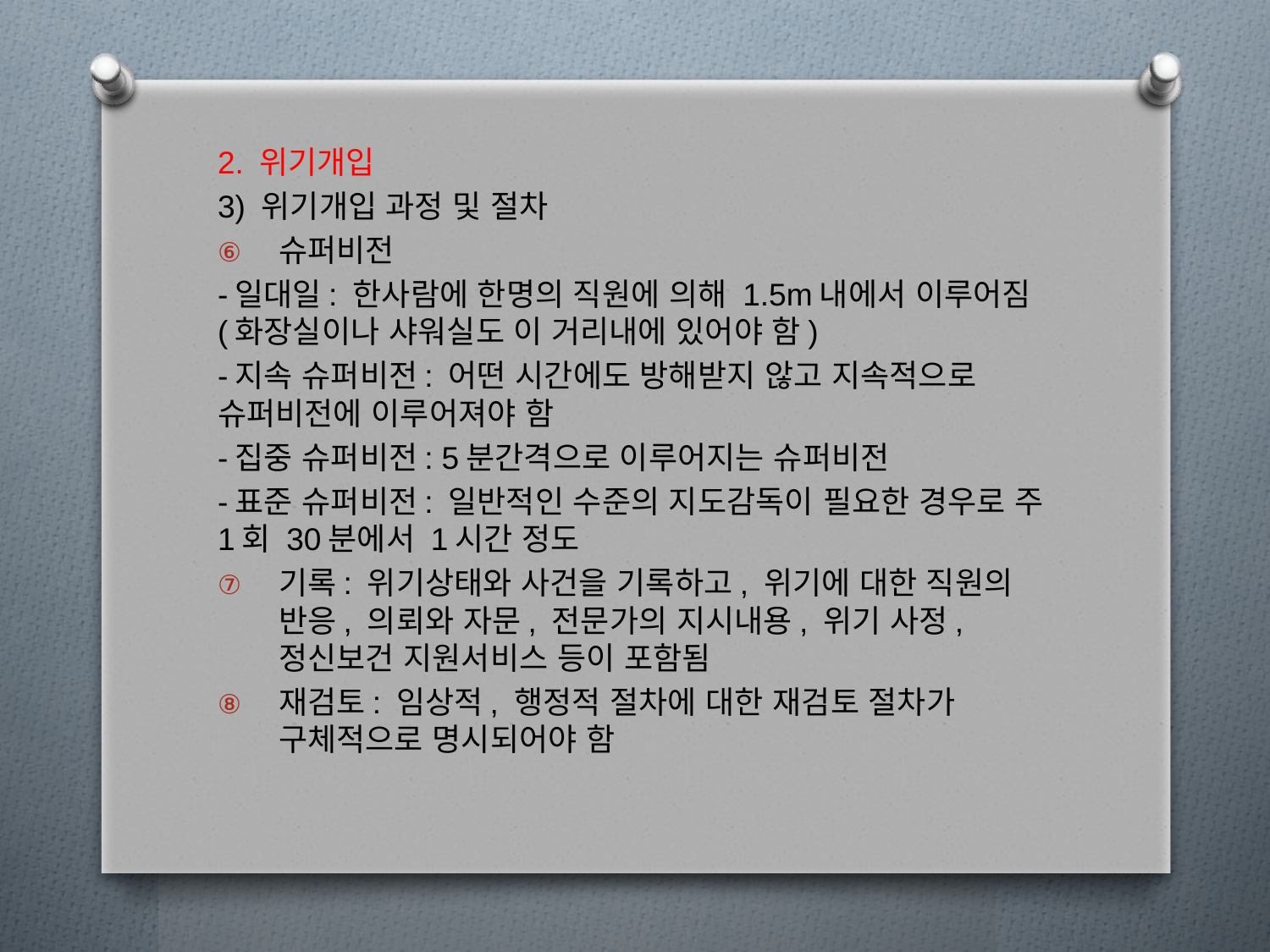

2. 위기개입
3) 위기개입 과정 및 절차
슈퍼비전
-일대일: 한사람에 한명의 직원에 의해 1.5m내에서 이루어짐(화장실이나 샤워실도 이 거리내에 있어야 함)
-지속 슈퍼비전: 어떤 시간에도 방해받지 않고 지속적으로 슈퍼비전에 이루어져야 함
-집중 슈퍼비전: 5분간격으로 이루어지는 슈퍼비전
-표준 슈퍼비전: 일반적인 수준의 지도감독이 필요한 경우로 주 1회 30분에서 1시간 정도
기록: 위기상태와 사건을 기록하고, 위기에 대한 직원의 반응, 의뢰와 자문, 전문가의 지시내용, 위기 사정, 정신보건 지원서비스 등이 포함됨
재검토: 임상적, 행정적 절차에 대한 재검토 절차가 구체적으로 명시되어야 함